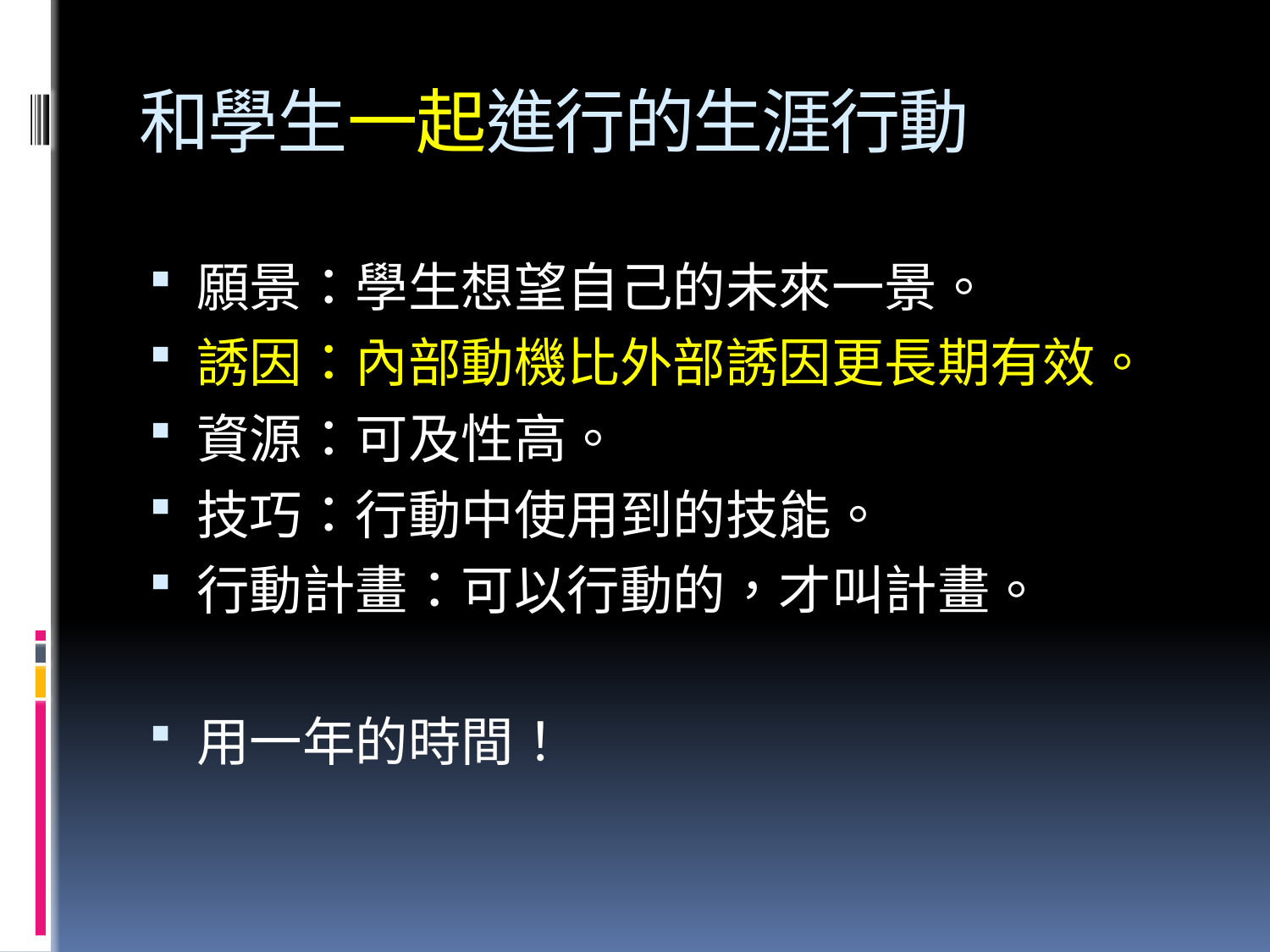

# 和學生一起進行的生涯行動
願景：學生想望自己的未來一景。
誘因：內部動機比外部誘因更長期有效。
資源：可及性高。
技巧：行動中使用到的技能。
行動計畫：可以行動的，才叫計畫。

用一年的時間！